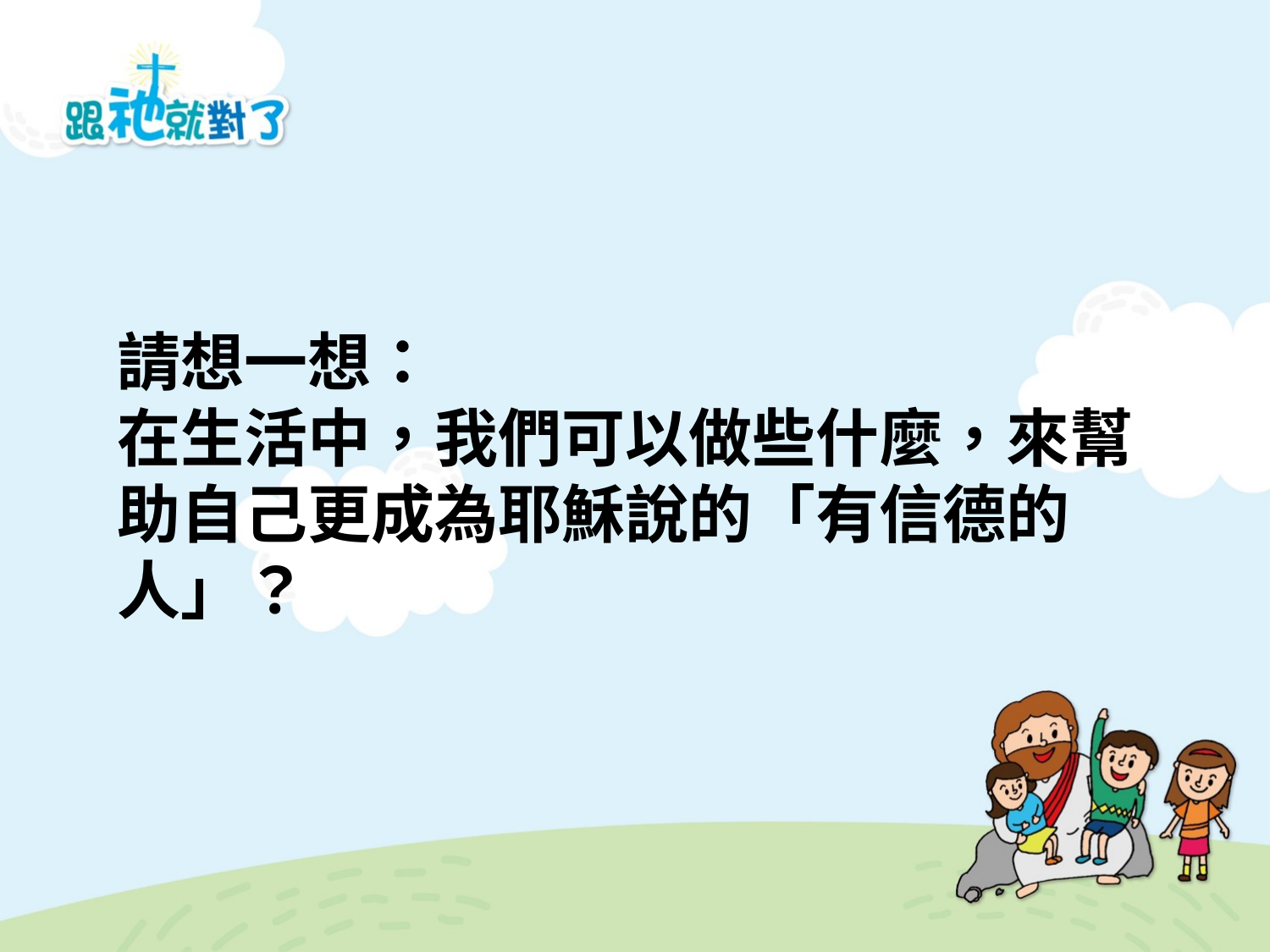

請想一想：
在生活中，我們可以做些什麼，來幫助自己更成為耶穌說的「有信德的人」？